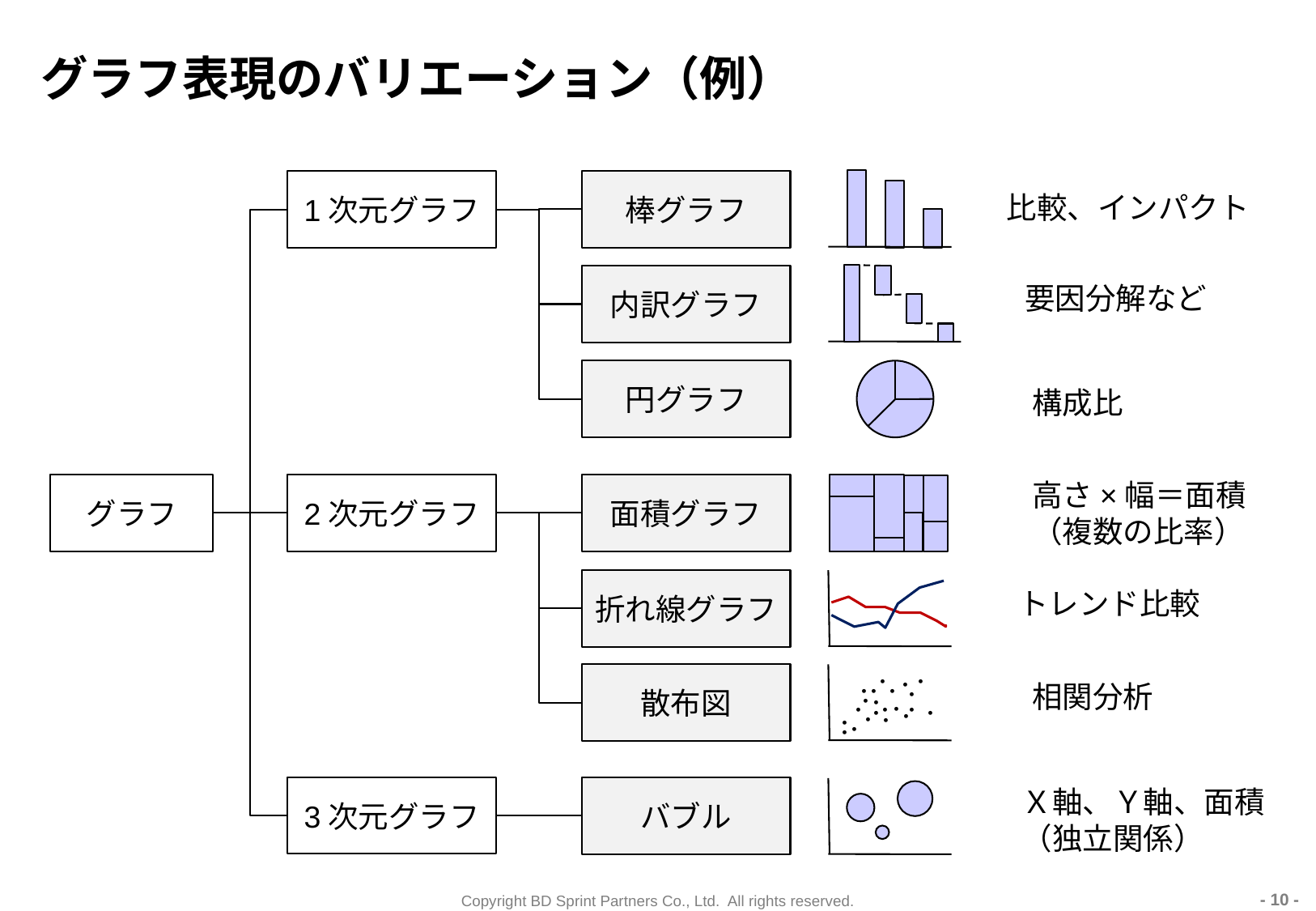

# グラフ表現のバリエーション（例）

棒グラフ
1次元グラフ

比較、インパクト

内訳グラフ
要因分解など
円グラフ

構成比
高さ×幅＝面積
（複数の比率）
グラフ
2次元グラフ
面積グラフ

折れ線グラフ
トレンド比較

散布図
・
・
・
相関分析
・
・
・
・
・
・
・
・
・
・
・
・
・
・
・
・
・
・
3次元グラフ
Ｘ軸、Ｙ軸、面積
（独立関係）
バブル